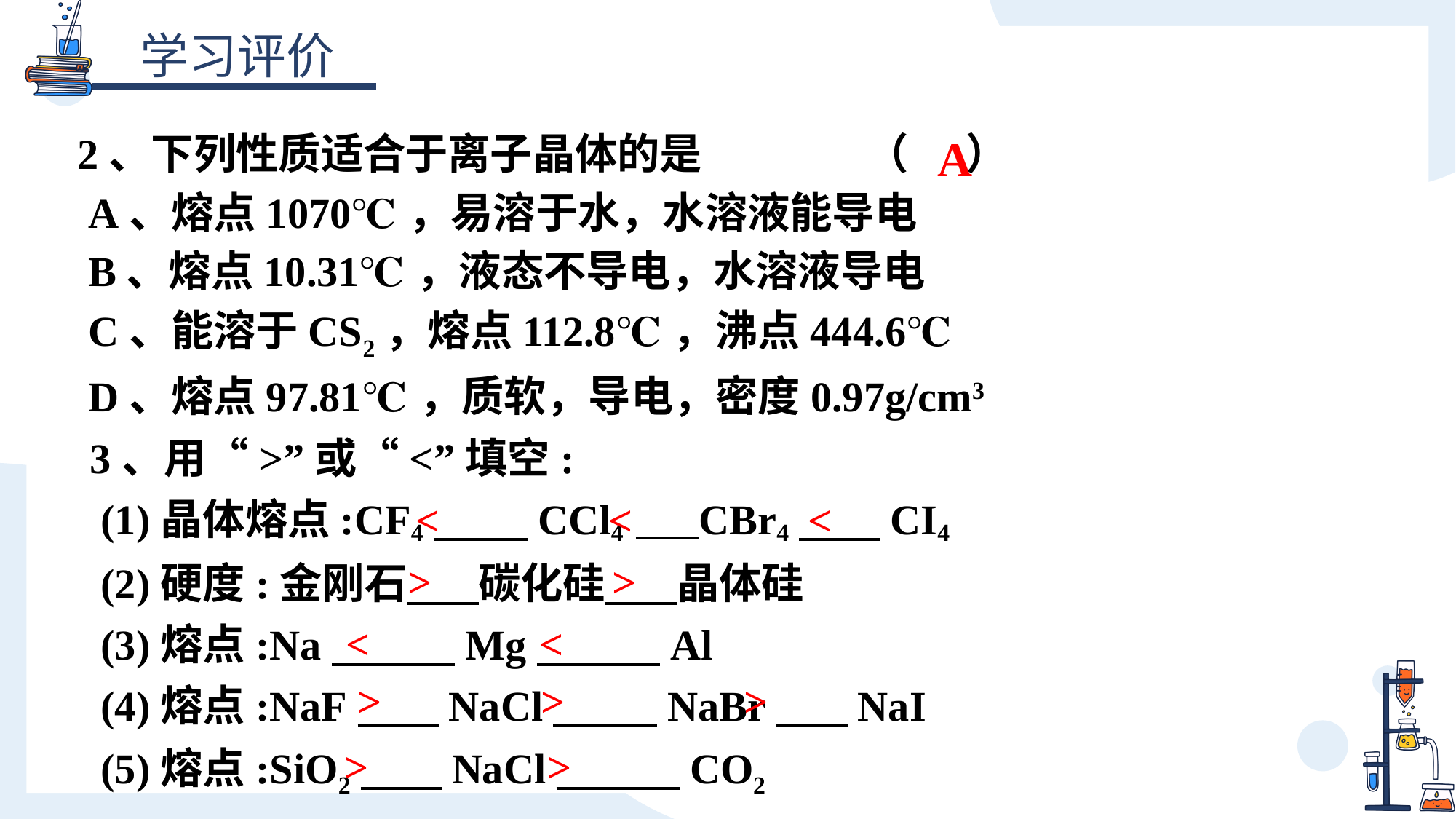

2、下列性质适合于离子晶体的是                 （      ）
 A、熔点1070℃，易溶于水，水溶液能导电
 B、熔点10.31℃，液态不导电，水溶液导电
 C、能溶于CS2，熔点112.8℃，沸点444.6℃
 D、熔点97.81℃，质软，导电，密度0.97g/cm3
A
3、用“>”或“<”填空:
 (1)晶体熔点:CF4　　 CCl4        CBr4　    CI4
 (2)硬度:金刚石　   碳化硅　   晶体硅
 (3)熔点:Na　　    Mg　　    Al
 (4)熔点:NaF　    NaCl　　  NaBr　   NaI
 (5)熔点:SiO2　    NaCl　　    CO2
<                <       　    <
   >  　          >
  <　           <
>　          >　            >
>　            >